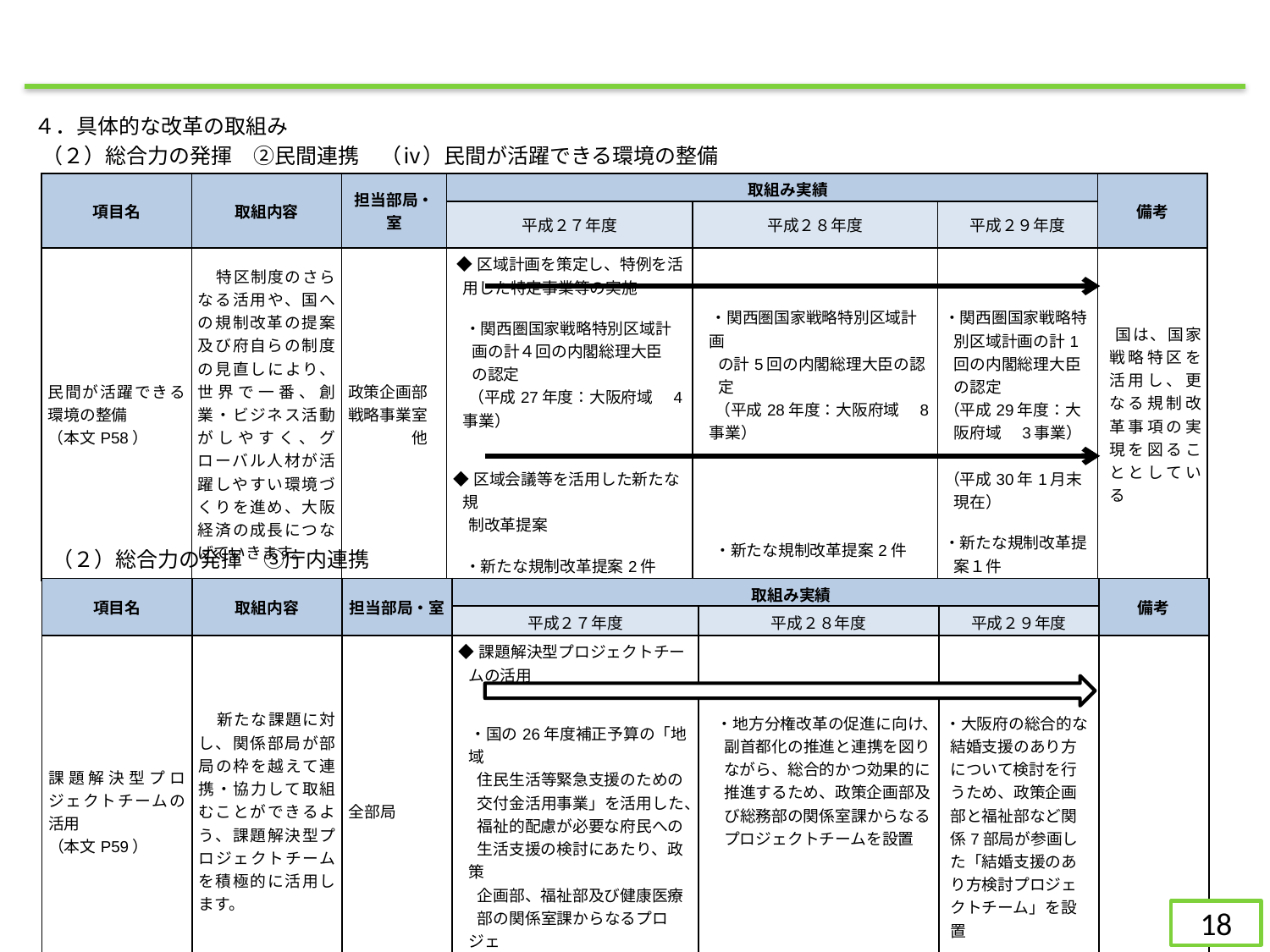

４．具体的な改革の取組み
（２）総合力の発揮　②民間連携　（ⅳ）民間が活躍できる環境の整備
| 項目名 | 取組内容 | 担当部局・室 | 取組み実績 |  |  | 備考 |
| --- | --- | --- | --- | --- | --- | --- |
|  |  |  | 平成２７年度 | 平成２８年度 | 平成２９年度 |  |
| 民間が活躍できる環境の整備 （本文P58） | 特区制度のさらなる活用や、国への規制改革の提案及び府自らの制度の見直しにより、世界で一番、創業・ビジネス活動がしやすく、グローバル人材が活躍しやすい環境づくりを進め、大阪経済の成長につなげていきます。 | 政策企画部 戦略事業室 　　　　他 | ◆区域計画を策定し、特例を活用した特定事業等の実施 ・関西圏国家戦略特別区域計 画の計４回の内閣総理大臣 の認定 （平成27年度：大阪府域　4事業） ◆区域会議等を活用した新たな規 制改革提案 ・新たな規制改革提案2件 | ・関西圏国家戦略特別区域計画 の計5回の内閣総理大臣の認 定 　（平成28年度：大阪府域　8事業） 　 　・新たな規制改革提案2件 | ・関西圏国家戦略特別区域計画の計1回の内閣総理大臣の認定 （平成29年度：大阪府域　3事業）　 （平成30年1月末現在） ・新たな規制改革提案１件 （平成30年1月末現在） | 国は、国家戦略特区を活用し、更なる規制改革事項の実現を図ることとしている |
（２）総合力の発揮　③庁内連携
| 項目名 | 取組内容 | 担当部局・室 | 取組み実績 |  |  | 備考 |
| --- | --- | --- | --- | --- | --- | --- |
|  |  |  | 平成２７年度 | 平成２８年度 | 平成２９年度 |  |
| 課題解決型プロジェクトチームの活用 （本文P59） | 新たな課題に対し、関係部局が部局の枠を越えて連携・協力して取組むことができるよう、課題解決型プロジェクトチームを積極的に活用します。 | 全部局 | ◆課題解決型プロジェクトチームの活用 ・国の26年度補正予算の「地域 住民生活等緊急支援のための 交付金活用事業」を活用した、 福祉的配慮が必要な府民への 生活支援の検討にあたり、政策 企画部、福祉部及び健康医療 部の関係室課からなるプロジェ 　　クトチームを設置。対象者にプリ ペイドカード「もずやんカード」を配布し、生活用品等の購入に活用 | ・地方分権改革の促進に向け、 副首都化の推進と連携を図り ながら、総合的かつ効果的に 推進するため、政策企画部及 び総務部の関係室課からなる プロジェクトチームを設置 | ・大阪府の総合的な結婚支援のあり方について検討を行うため、政策企画部と福祉部など関係7部局が参画した「結婚支援のあり方検討プロジェクトチーム」を設置 |  |

18